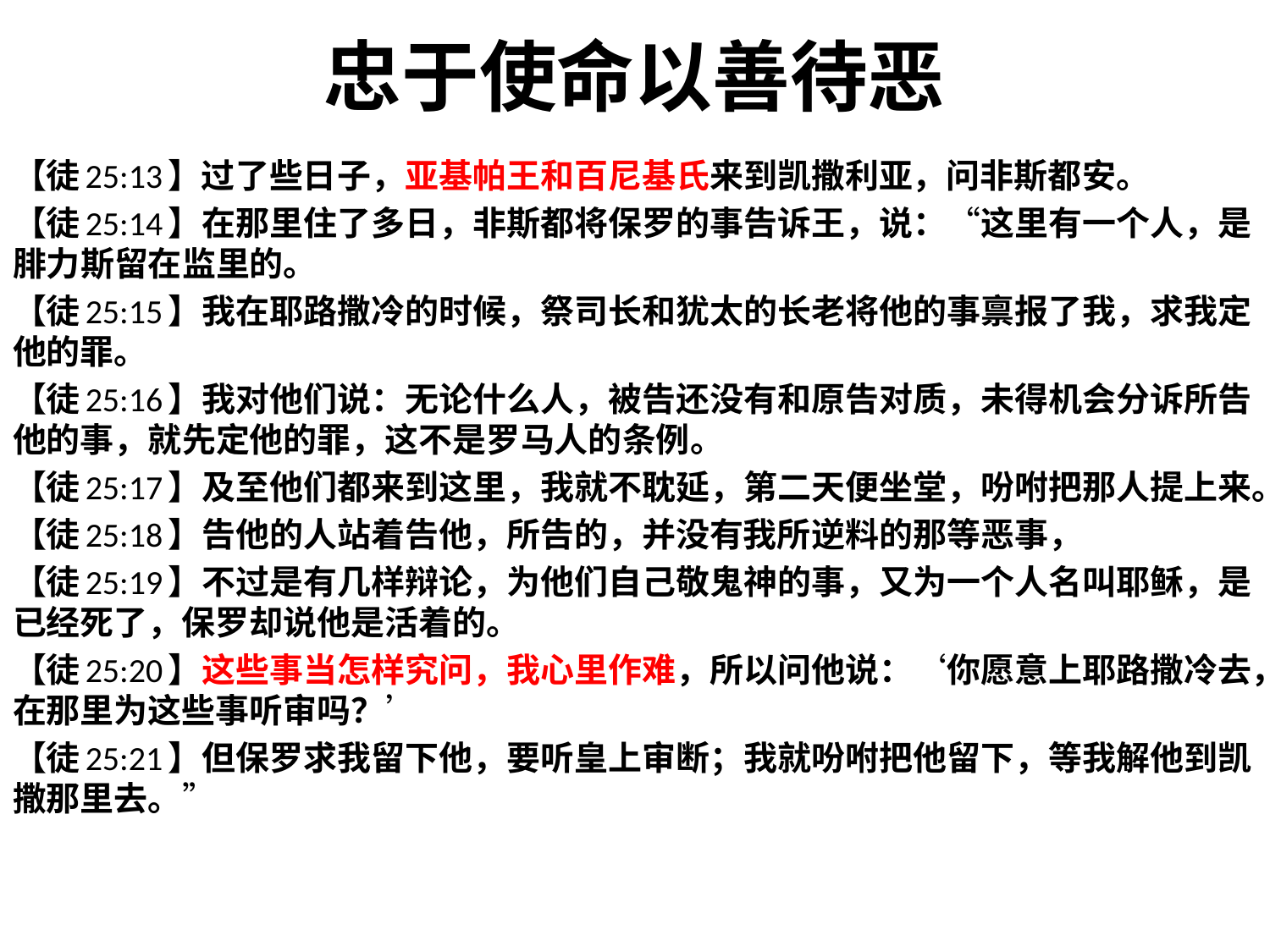

# 忠于使命以善待恶
【徒25:13】过了些日子，亚基帕王和百尼基氏来到凯撒利亚，问非斯都安。
【徒25:14】在那里住了多日，非斯都将保罗的事告诉王，说：“这里有一个人，是腓力斯留在监里的。
【徒25:15】我在耶路撒冷的时候，祭司长和犹太的长老将他的事禀报了我，求我定他的罪。
【徒25:16】我对他们说：无论什么人，被告还没有和原告对质，未得机会分诉所告他的事，就先定他的罪，这不是罗马人的条例。
【徒25:17】及至他们都来到这里，我就不耽延，第二天便坐堂，吩咐把那人提上来。
【徒25:18】告他的人站着告他，所告的，并没有我所逆料的那等恶事，
【徒25:19】不过是有几样辩论，为他们自己敬鬼神的事，又为一个人名叫耶稣，是已经死了，保罗却说他是活着的。
【徒25:20】这些事当怎样究问，我心里作难，所以问他说：‘你愿意上耶路撒冷去，在那里为这些事听审吗？’
【徒25:21】但保罗求我留下他，要听皇上审断；我就吩咐把他留下，等我解他到凯撒那里去。”